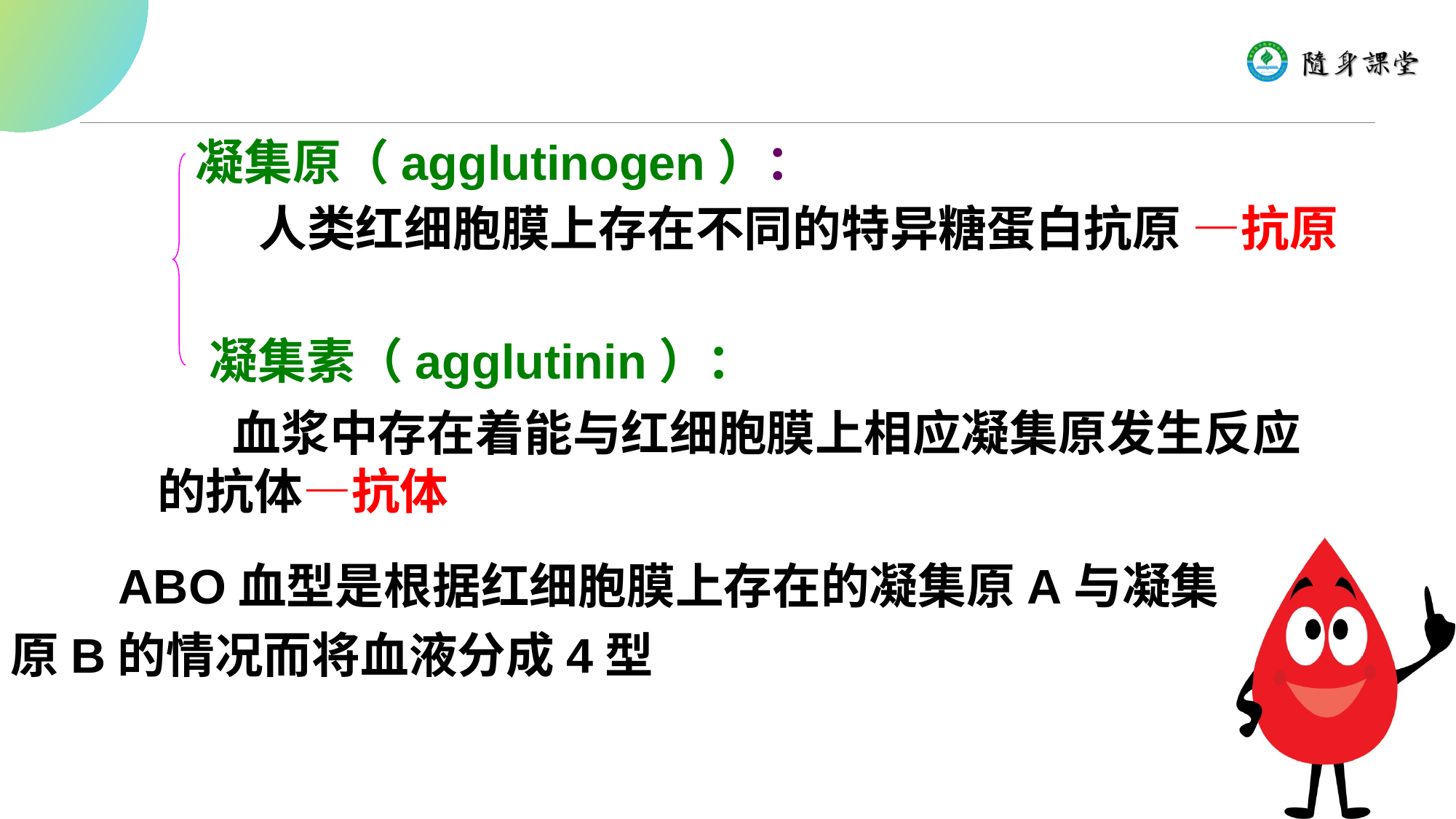

血液生理
凝集原（agglutinogen）：

人类红细胞膜上存在不同的特异糖蛋白抗原 —抗原
凝集素（agglutinin）：
血浆中存在着能与红细胞膜上相应凝集原发生反应的抗体—抗体
        ABO血型是根据红细胞膜上存在的凝集原A与凝集原B的情况而将血液分成4型